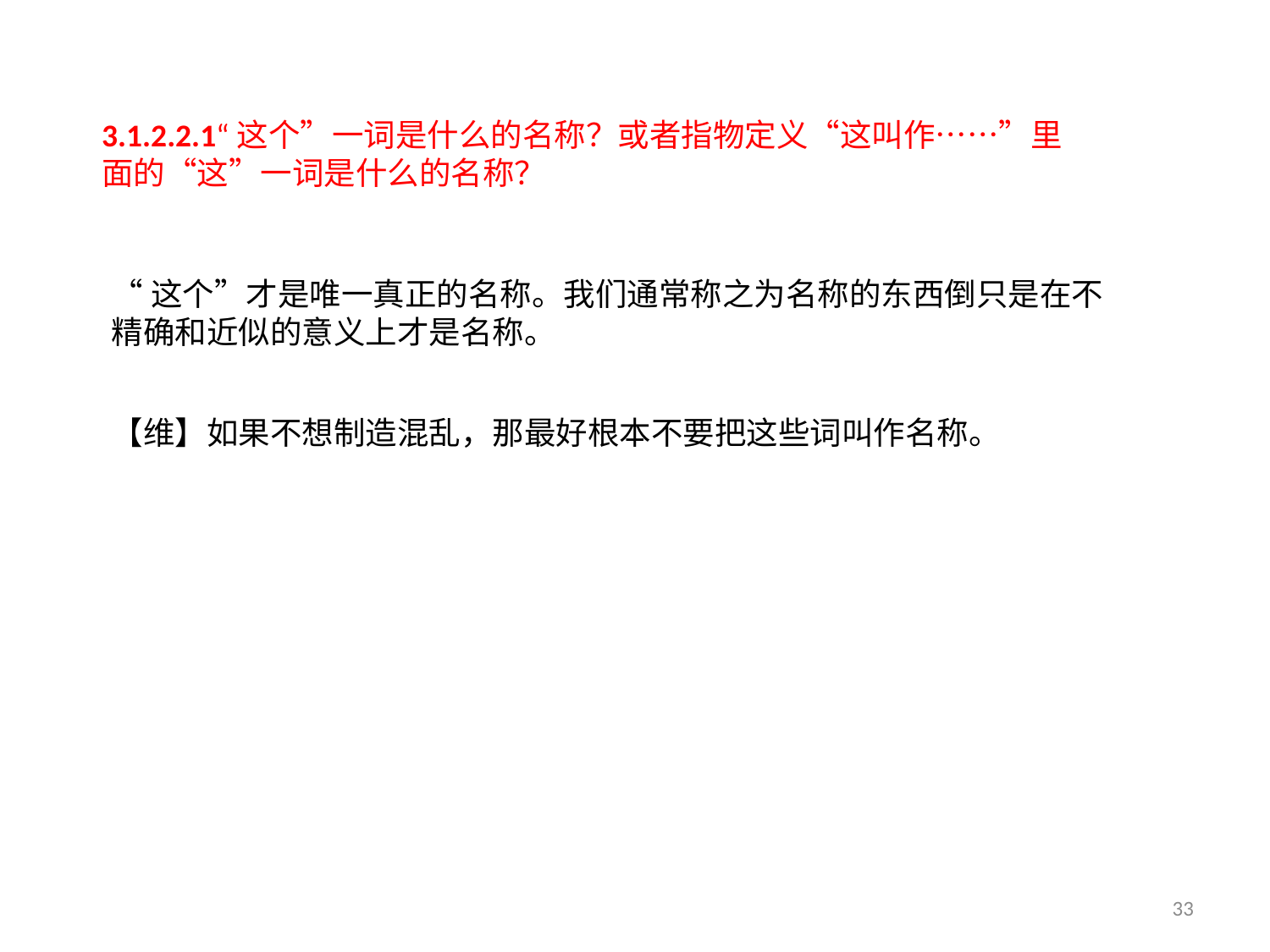

3.1.2.2.1“这个”一词是什么的名称？或者指物定义“这叫作……”里面的“这”一词是什么的名称？
“这个”才是唯一真正的名称。我们通常称之为名称的东西倒只是在不精确和近似的意义上才是名称。
【维】如果不想制造混乱，那最好根本不要把这些词叫作名称。
33